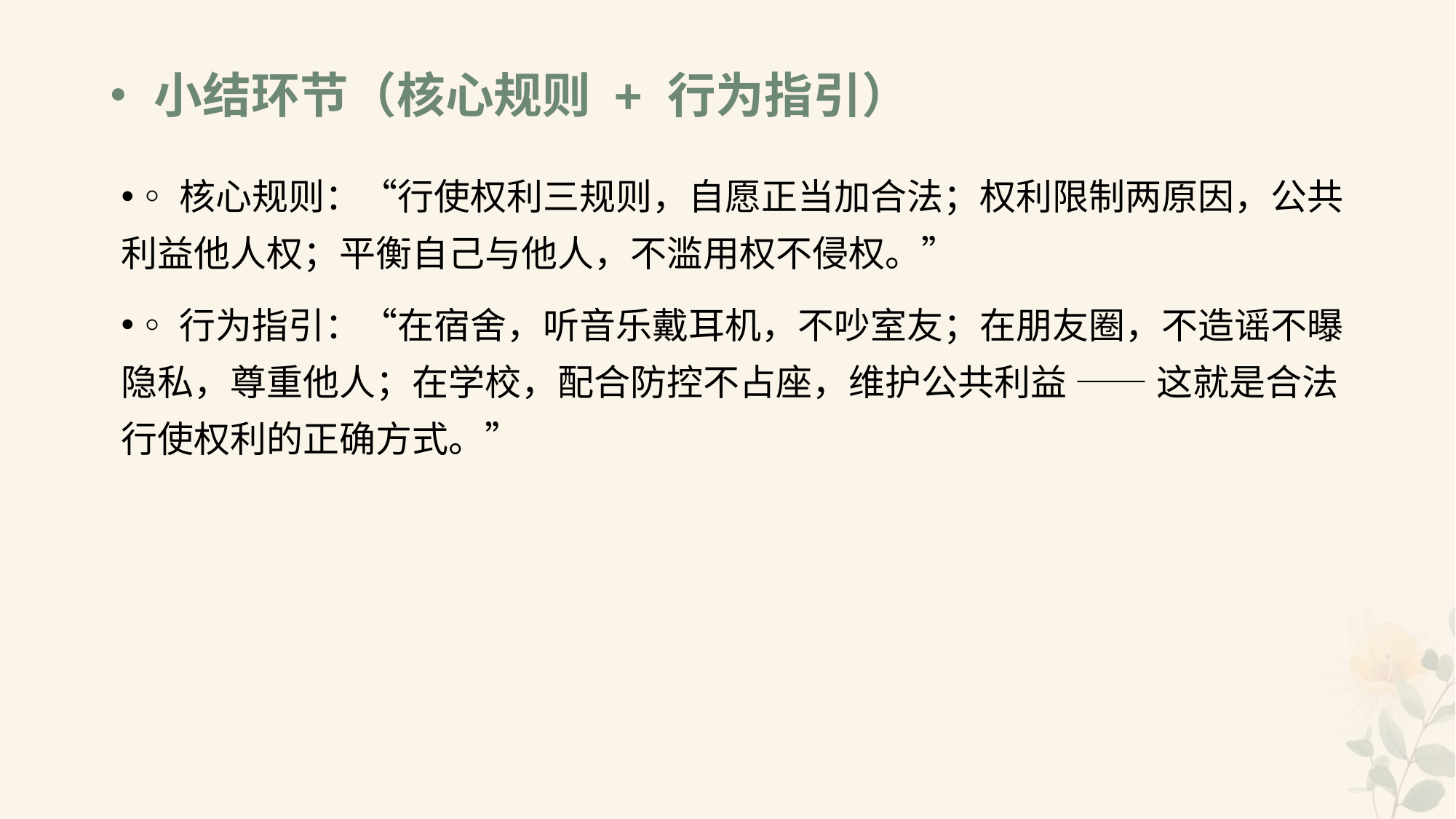

# •小结环节（核心规则 + 行为指引）
◦核心规则：“行使权利三规则，自愿正当加合法；权利限制两原因，公共利益他人权；平衡自己与他人，不滥用权不侵权。”
◦行为指引：“在宿舍，听音乐戴耳机，不吵室友；在朋友圈，不造谣不曝隐私，尊重他人；在学校，配合防控不占座，维护公共利益 —— 这就是合法行使权利的正确方式。”